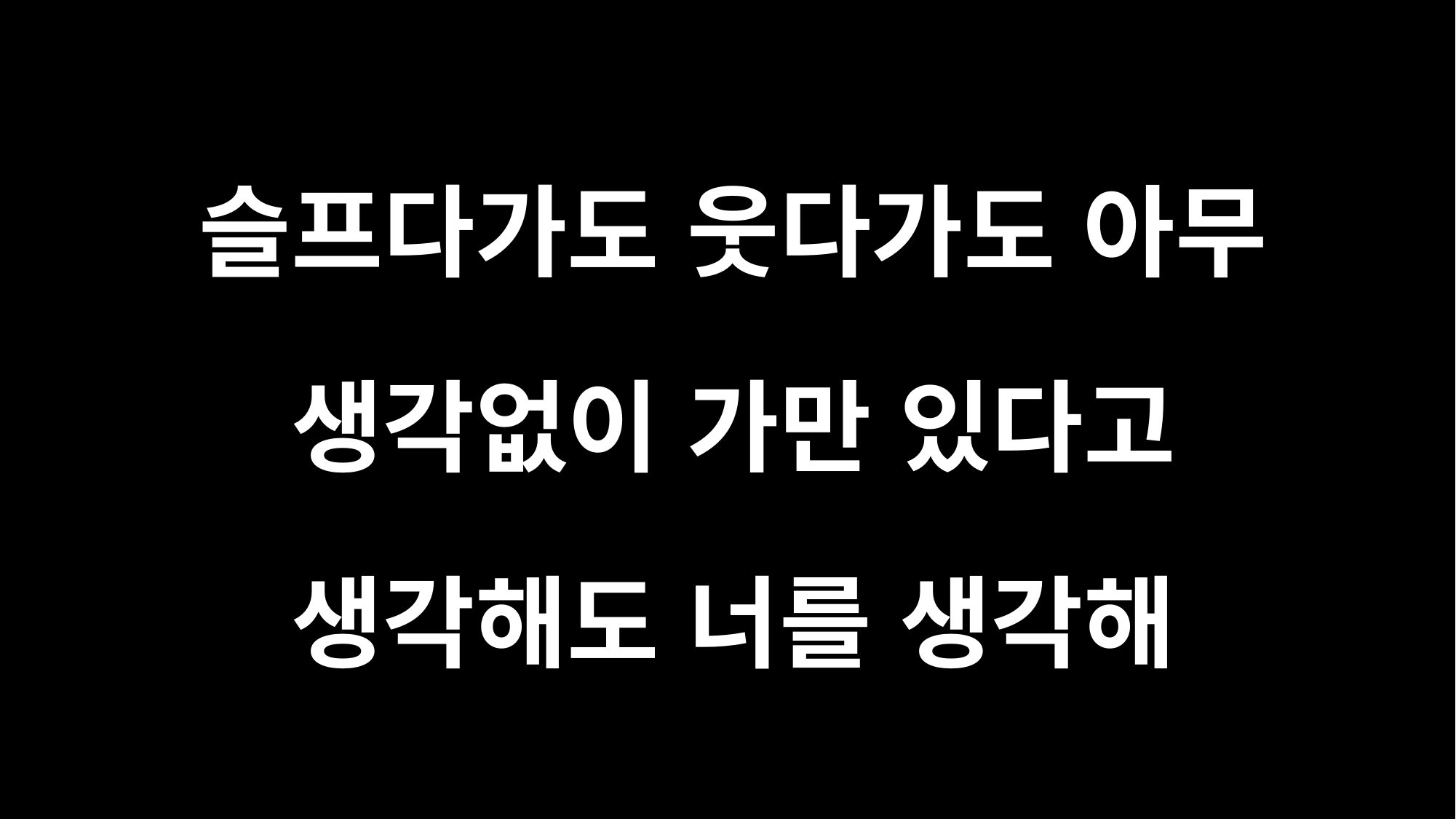

슬프다가도 웃다가도 아무
생각없이 가만 있다고
생각해도 너를 생각해